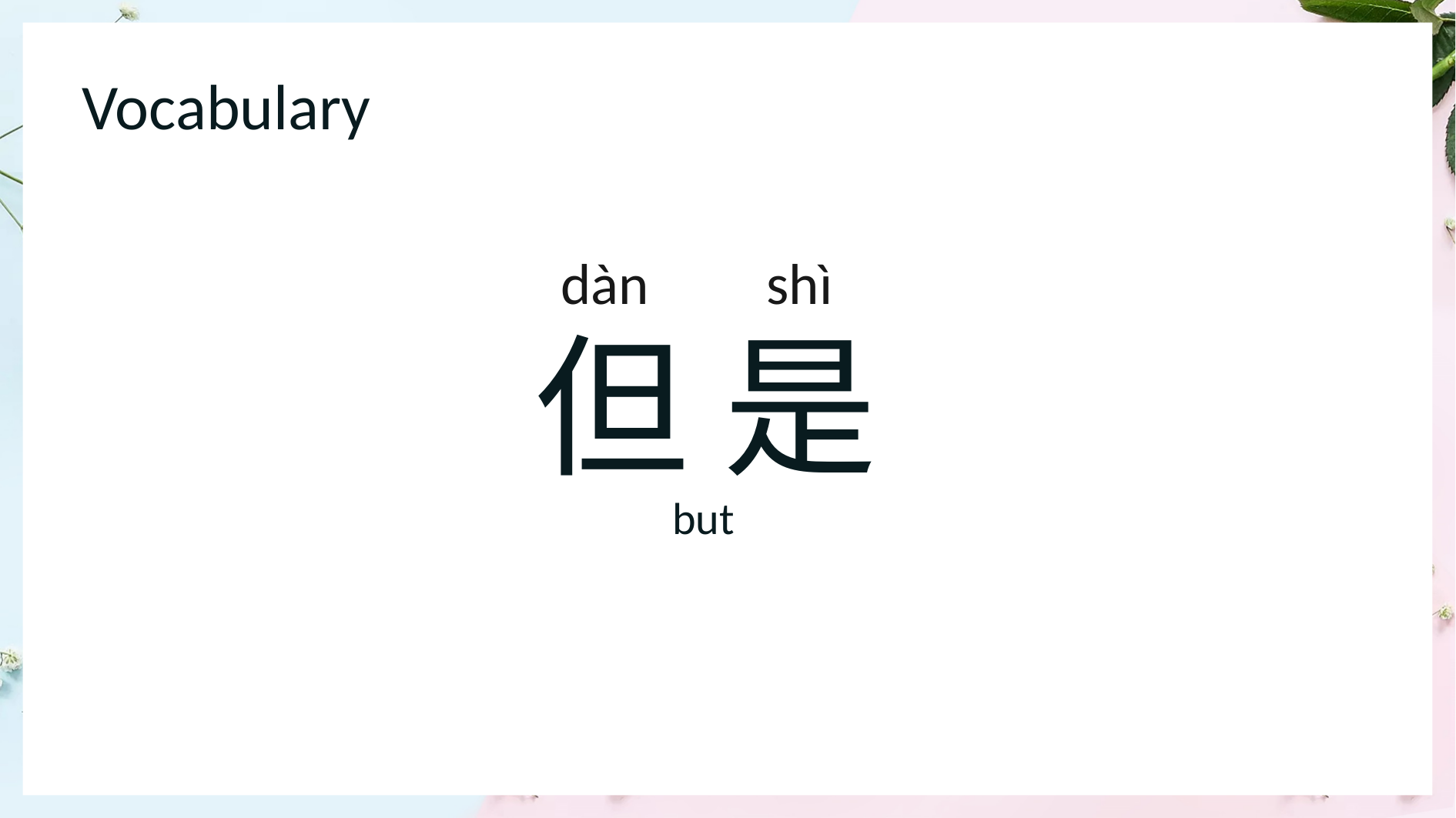

Vocabulary
    dàn         shì
但 是
1
                    but